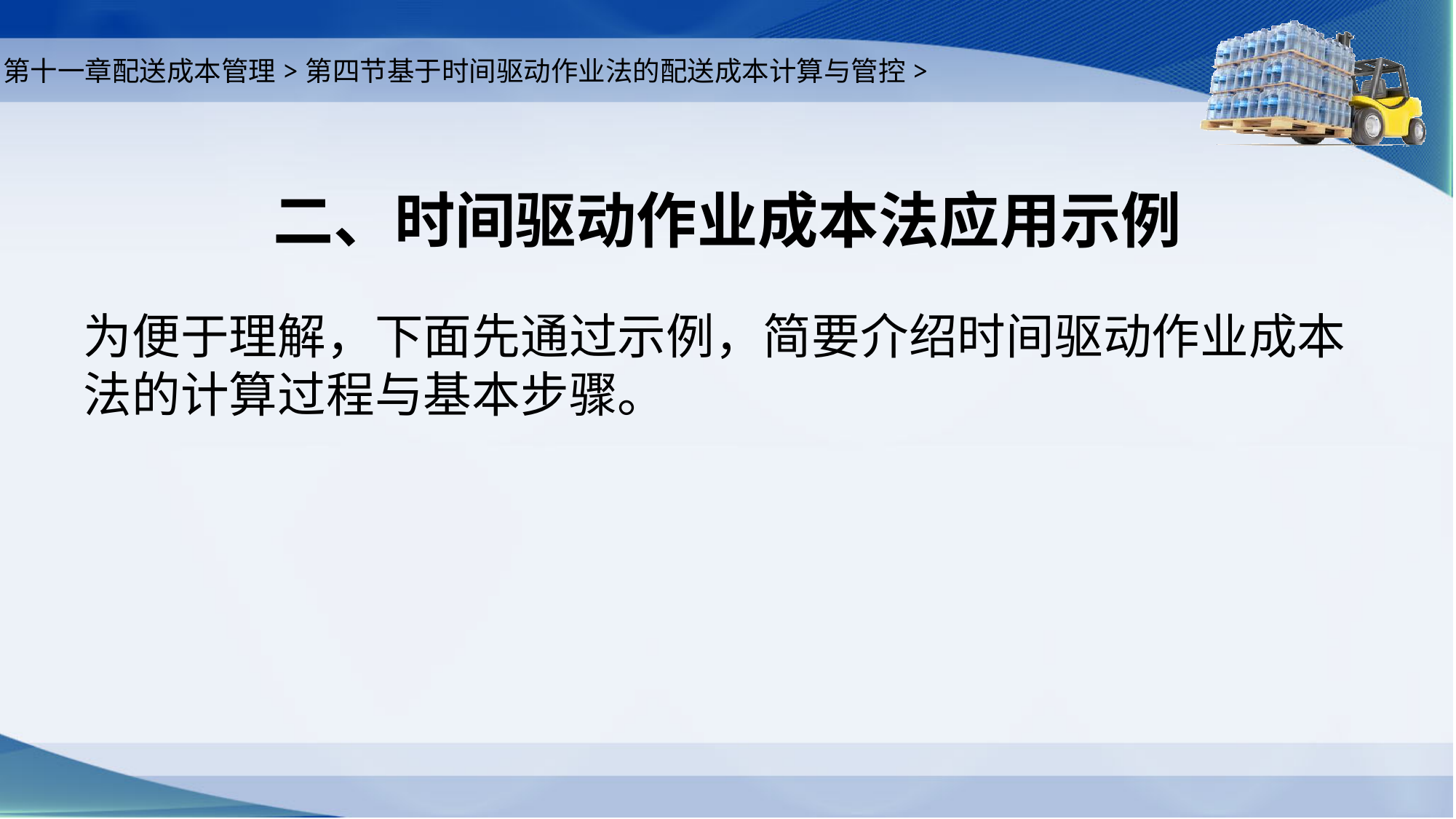

第十一章配送成本管理>第四节基于时间驱动作业法的配送成本计算与管控>
# 二、时间驱动作业成本法应用示例
为便于理解，下面先通过示例，简要介绍时间驱动作业成本法的计算过程与基本步骤。